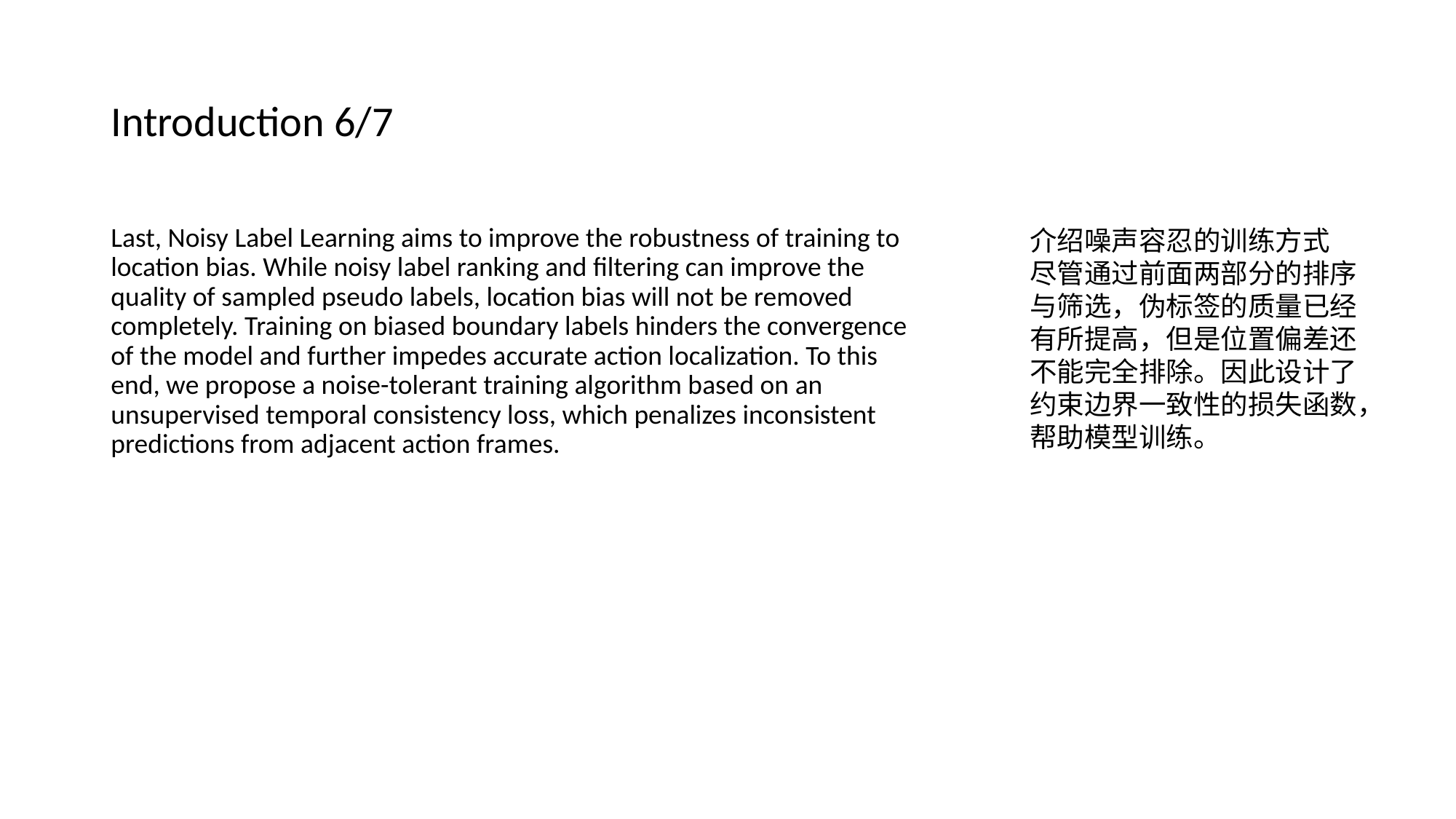

# Introduction 6/7
Last, Noisy Label Learning aims to improve the robustness of training to location bias. While noisy label ranking and filtering can improve the quality of sampled pseudo labels, location bias will not be removed completely. Training on biased boundary labels hinders the convergence of the model and further impedes accurate action localization. To this end, we propose a noise-tolerant training algorithm based on an unsupervised temporal consistency loss, which penalizes inconsistent predictions from adjacent action frames.
介绍噪声容忍的训练方式
尽管通过前面两部分的排序与筛选，伪标签的质量已经有所提高，但是位置偏差还不能完全排除。因此设计了约束边界一致性的损失函数，帮助模型训练。